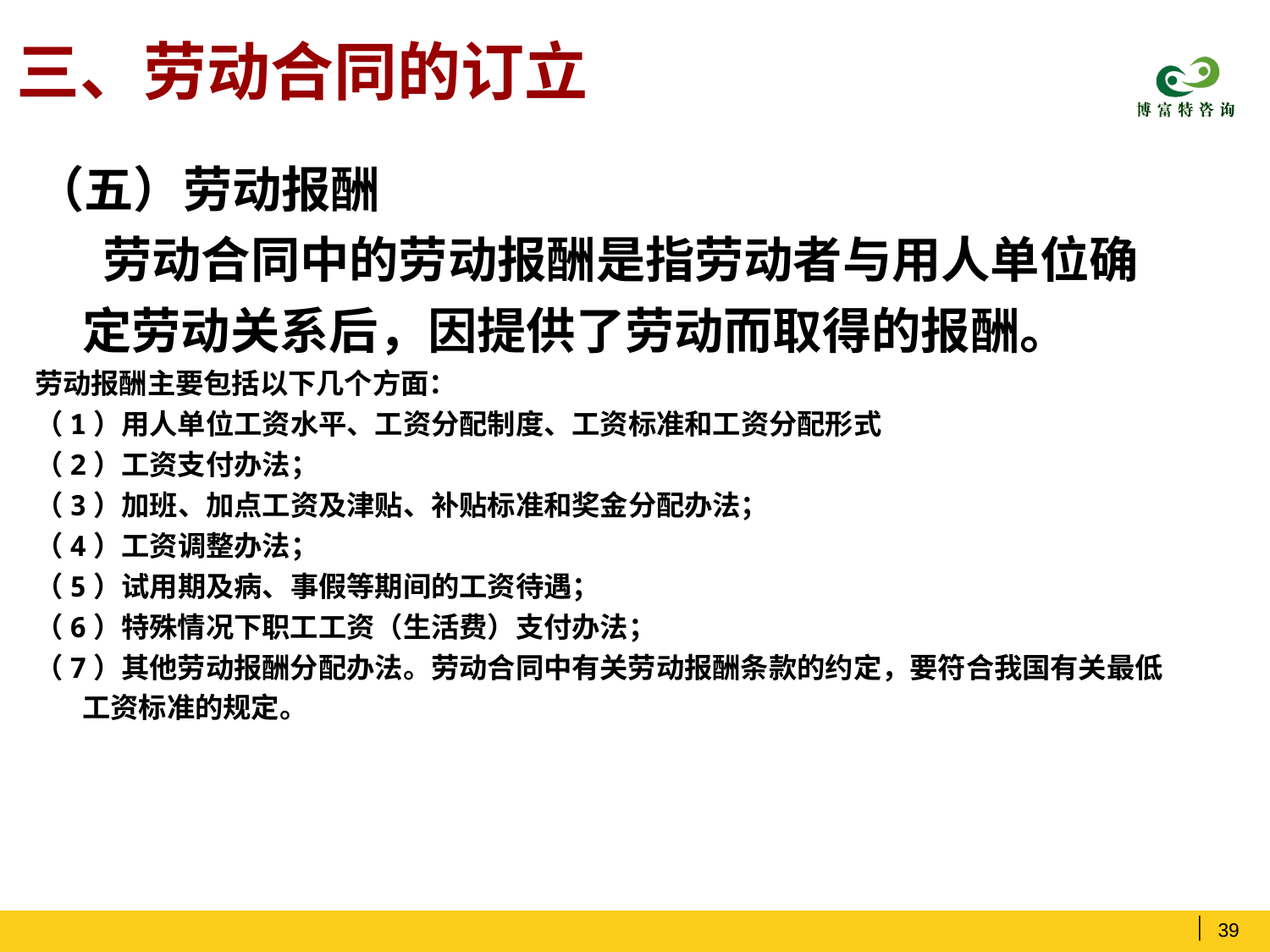

# 三、劳动合同的订立
（五）劳动报酬
     劳动合同中的劳动报酬是指劳动者与用人单位确定劳动关系后，因提供了劳动而取得的报酬。
劳动报酬主要包括以下几个方面：
（1）用人单位工资水平、工资分配制度、工资标准和工资分配形式
（2）工资支付办法；
（3）加班、加点工资及津贴、补贴标准和奖金分配办法；
（4）工资调整办法；
（5）试用期及病、事假等期间的工资待遇；
（6）特殊情况下职工工资（生活费）支付办法；
（7）其他劳动报酬分配办法。劳动合同中有关劳动报酬条款的约定，要符合我国有关最低工资标准的规定。